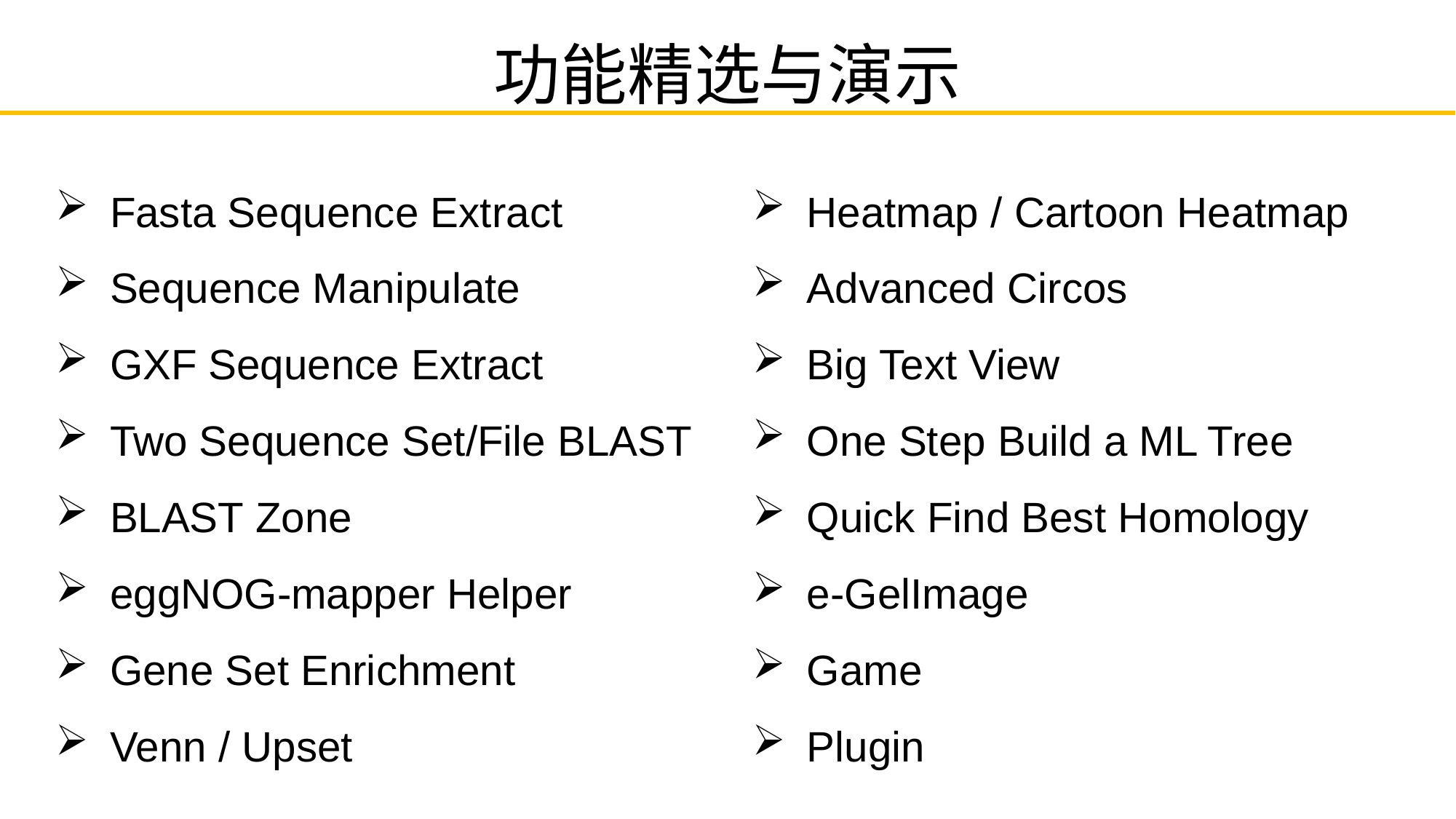

功能精选与演示
Fasta Sequence Extract
Sequence Manipulate
GXF Sequence Extract
Two Sequence Set/File BLAST
BLAST Zone
eggNOG-mapper Helper
Gene Set Enrichment
Venn / Upset
Heatmap / Cartoon Heatmap
Advanced Circos
Big Text View
One Step Build a ML Tree
Quick Find Best Homology
e-GelImage
Game
Plugin